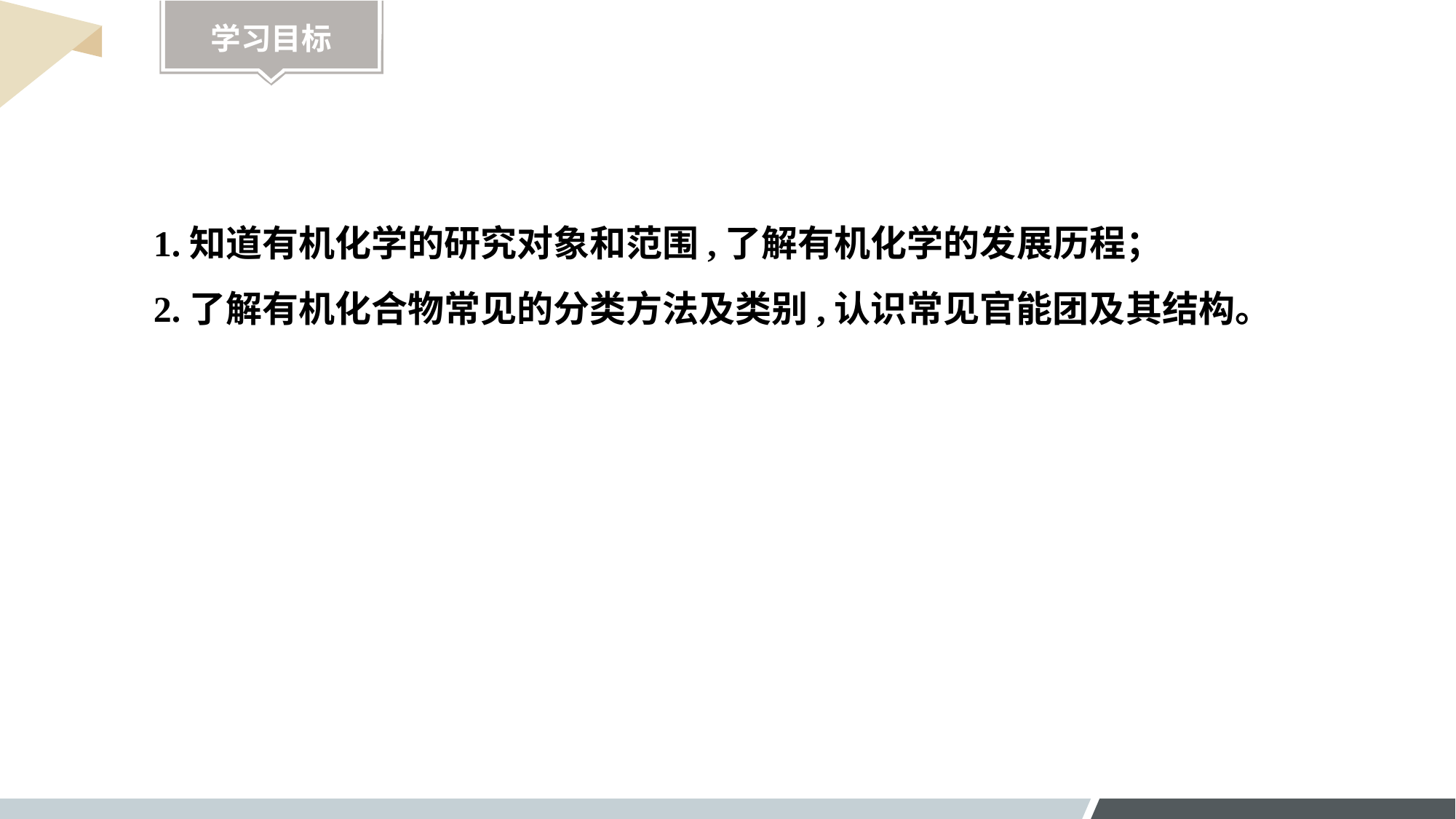

1.知道有机化学的研究对象和范围,了解有机化学的发展历程；
2.了解有机化合物常见的分类方法及类别,认识常见官能团及其结构。